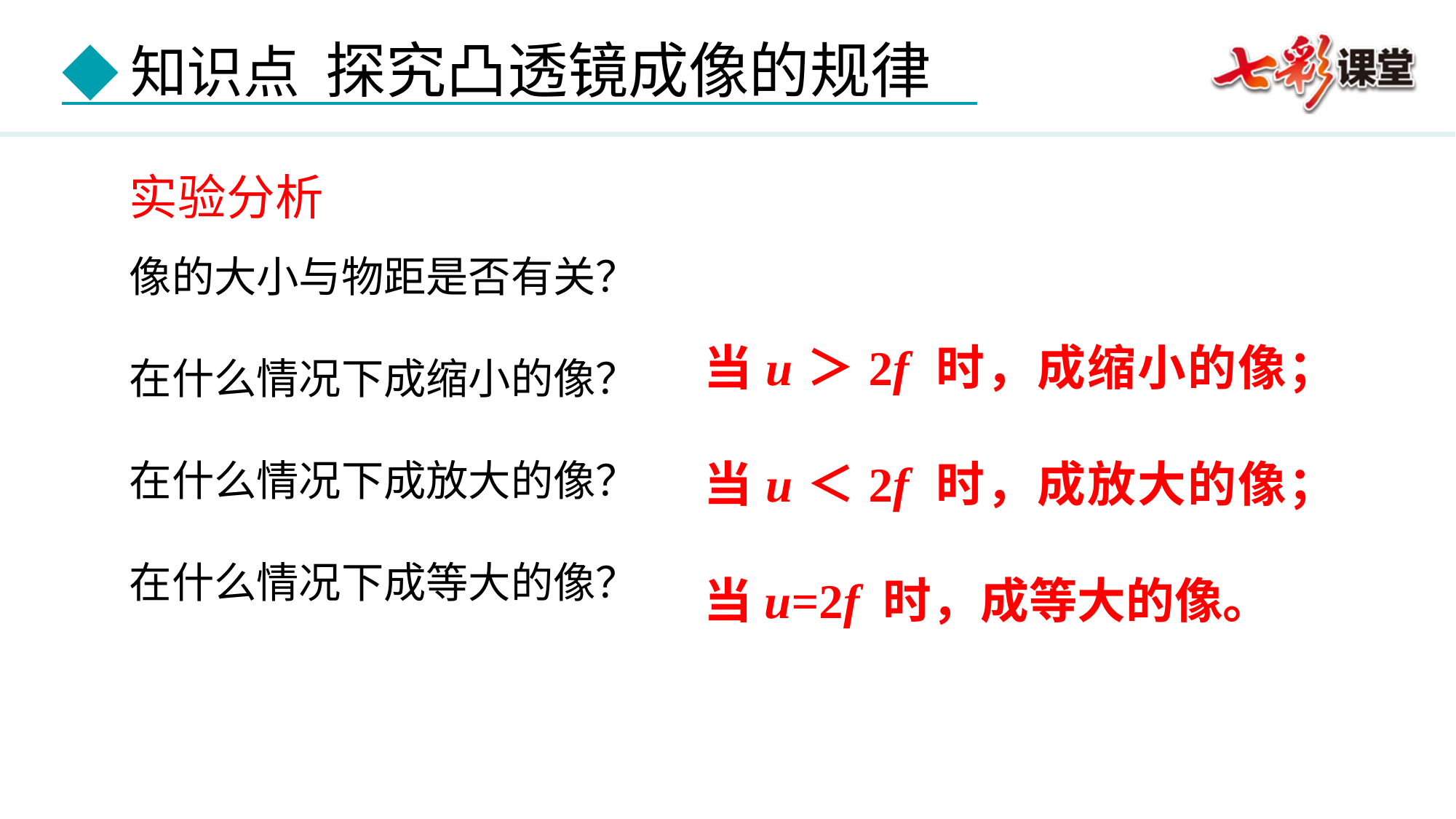

实验分析
像的大小与物距是否有关？

在什么情况下成缩小的像？

在什么情况下成放大的像？

在什么情况下成等大的像？
当u＞2f 时，成缩小的像；

当u＜2f 时，成放大的像；

当u=2f 时，成等大的像。